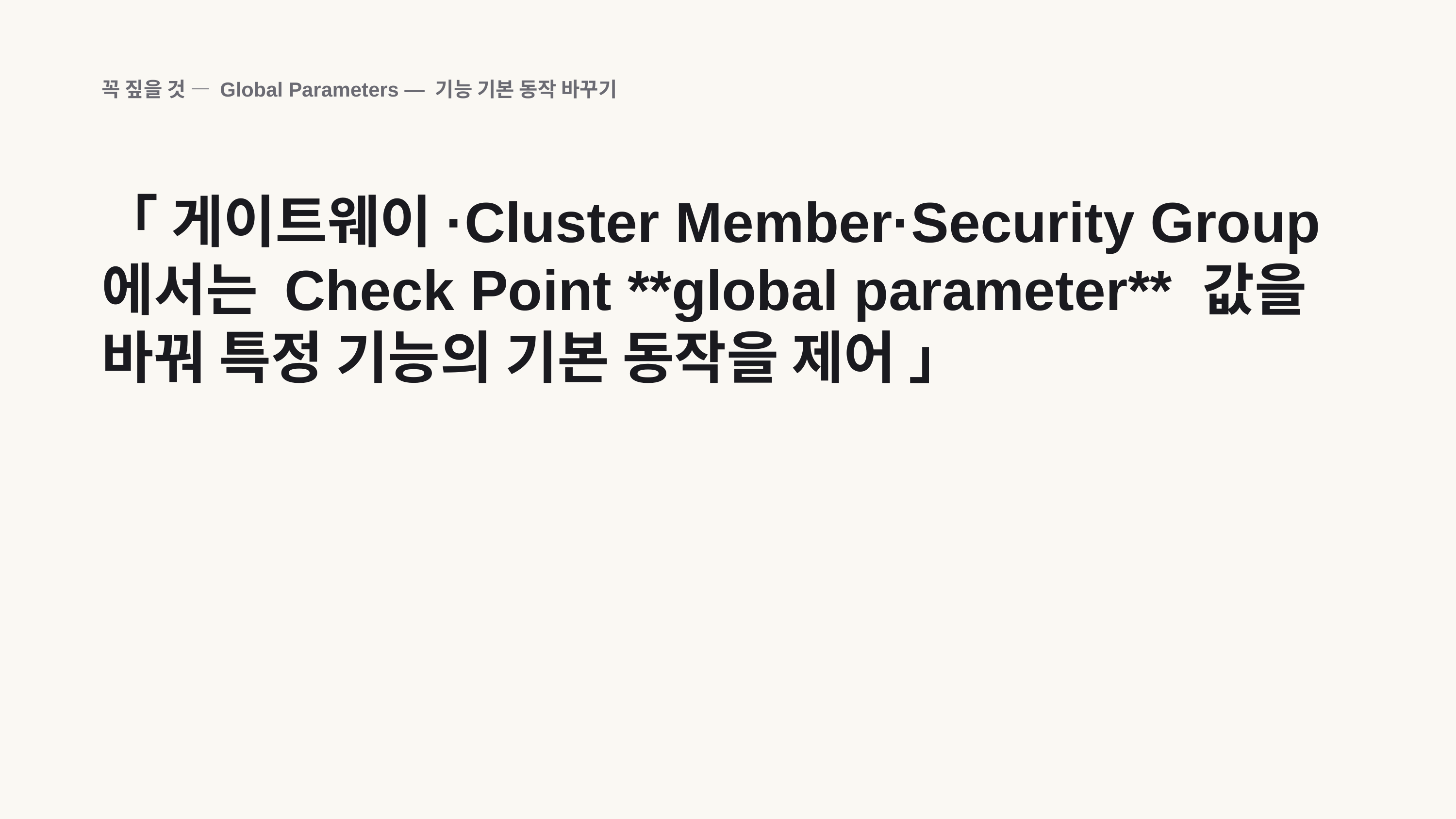

꼭 짚을 것 — Global Parameters — 기능 기본 동작 바꾸기
「 게이트웨이·Cluster Member·Security Group에서는 Check Point **global parameter** 값을 바꿔 특정 기능의 기본 동작을 제어 」